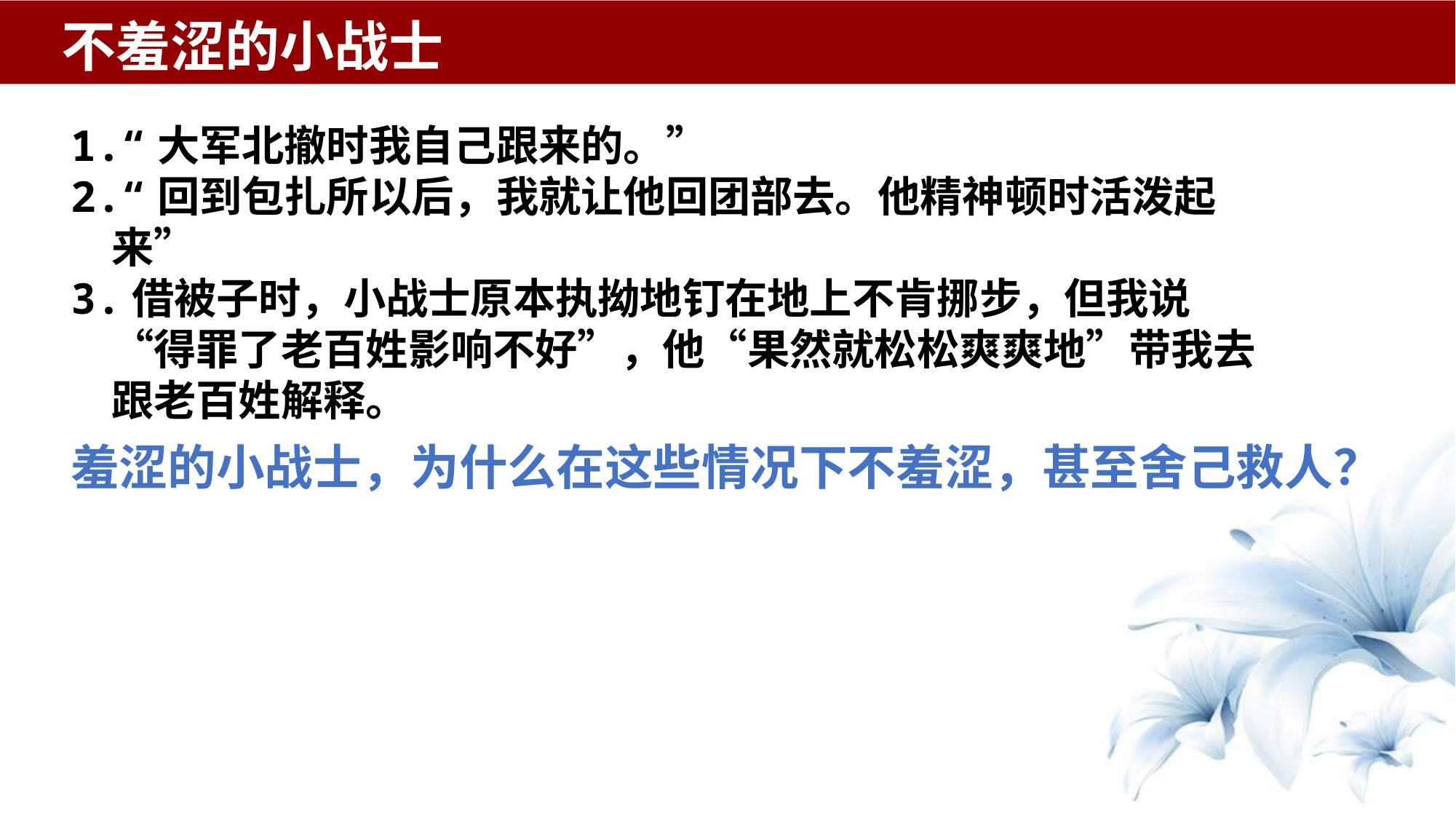

不羞涩的小战士
1.“大军北撤时我自己跟来的。”
2.“回到包扎所以后，我就让他回团部去。他精神顿时活泼起来”
3.借被子时，小战士原本执拗地钉在地上不肯挪步，但我说“得罪了老百姓影响不好”，他“果然就松松爽爽地”带我去跟老百姓解释。
羞涩的小战士，为什么在这些情况下不羞涩，甚至舍己救人？